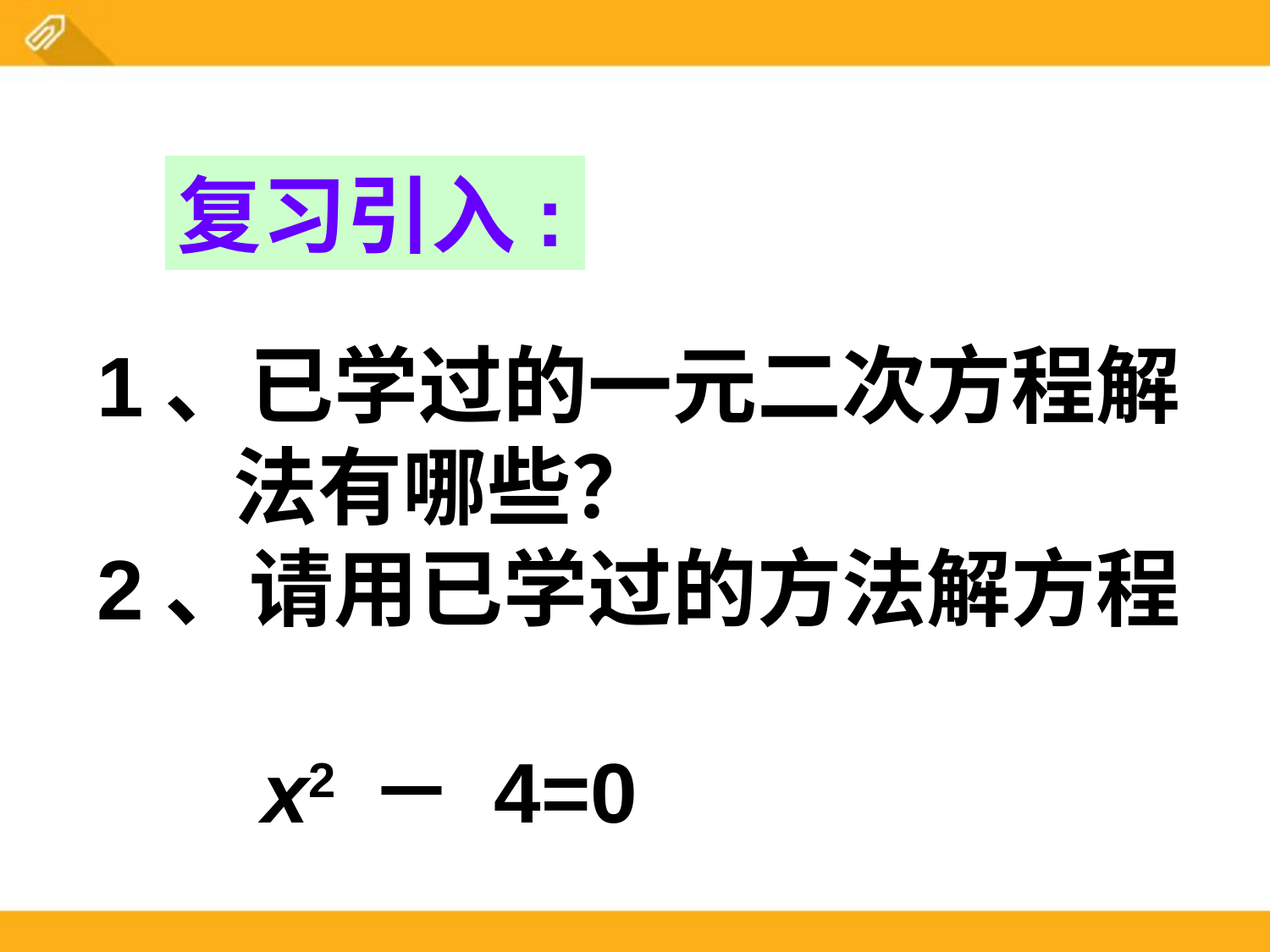

复习引入:
1、已学过的一元二次方程解
      法有哪些？
2、请用已学过的方法解方程
       x2 － 4=0